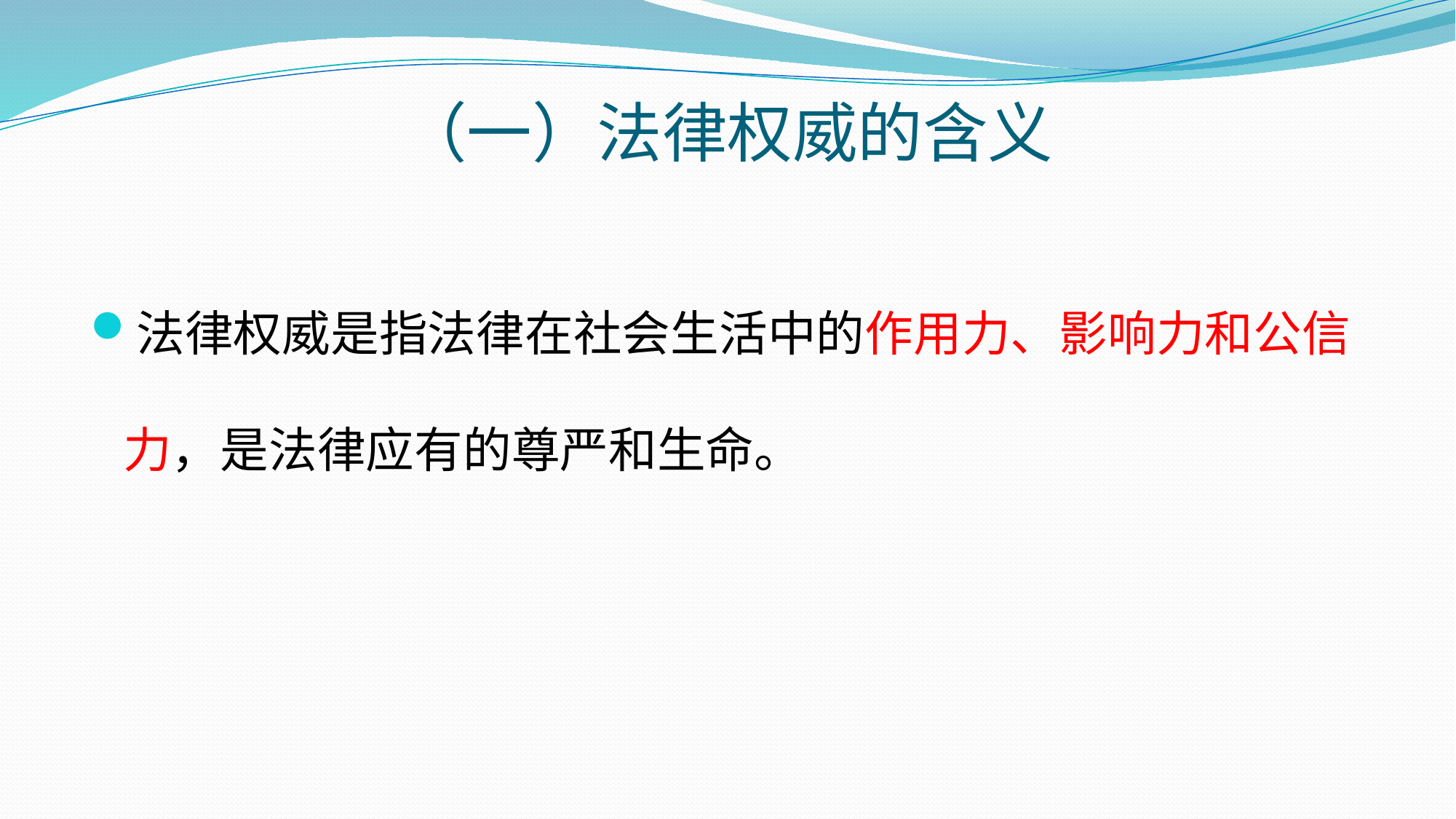

# （一）法律权威的含义
法律权威是指法律在社会生活中的作用力、影响力和公信力，是法律应有的尊严和生命。